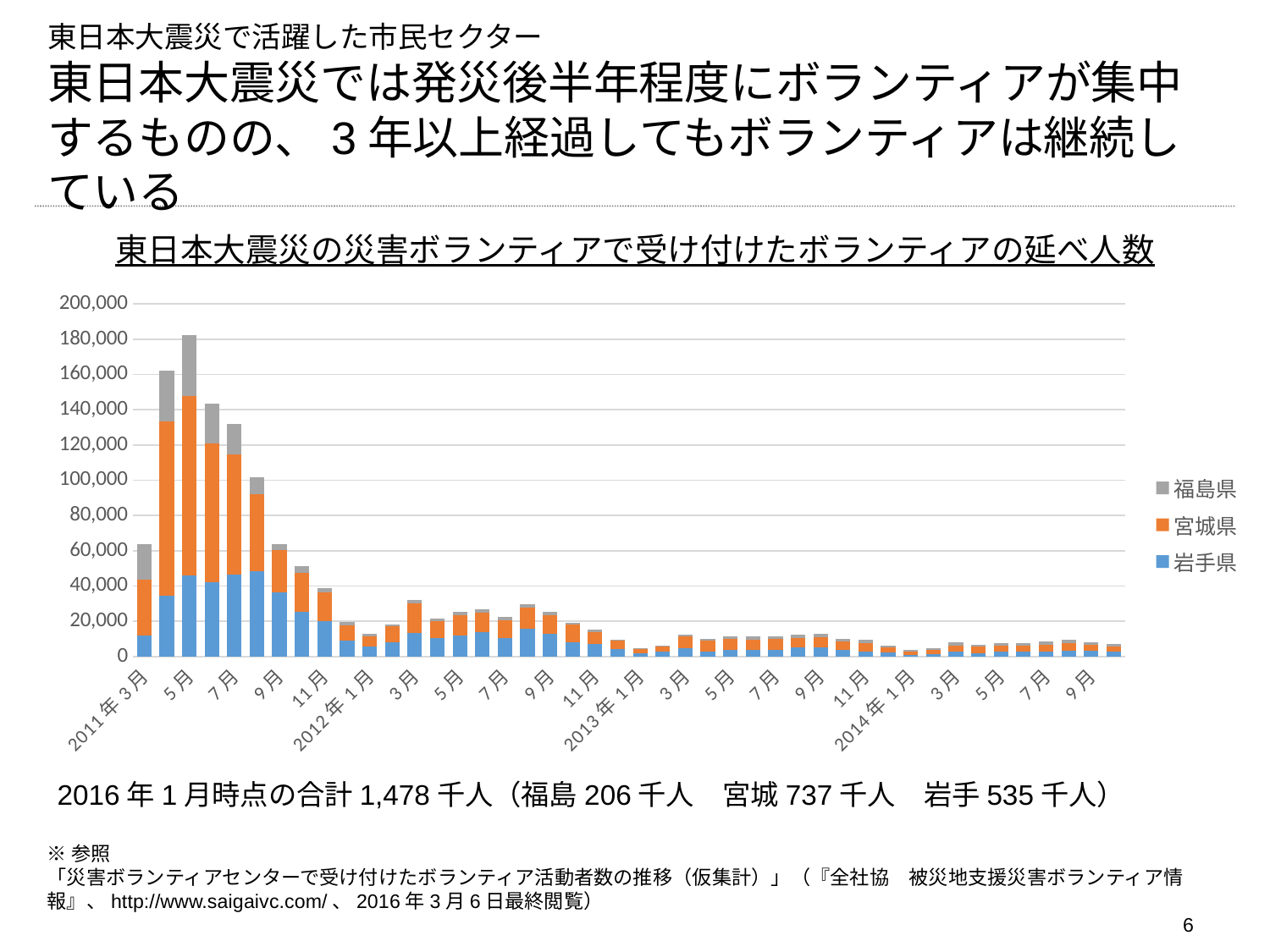

# 東日本大震災で活躍した市民セクター 東日本大震災では発災後半年程度にボランティアが集中するものの、3年以上経過してもボランティアは継続している
東日本大震災の災害ボランティアで受け付けたボランティアの延べ人数

### Chart

| Category | 岩手県 | 宮城県 | 福島県 |
|---|---|---|---|
| 2011年3月 | 12100.0 | 31400.0 | 20400.0 |
| 4月 | 34700.0 | 98500.0 | 29000.0 |
| 5月 | 46000.0 | 102000.0 | 34400.0 |
| 6月 | 42200.0 | 78800.0 | 22500.0 |
| 7月 | 46400.0 | 68500.0 | 16800.0 |
| 8月 | 48200.0 | 44100.0 | 9200.0 |
| 9月 | 36400.0 | 23900.0 | 3400.0 |
| 10月 | 25500.0 | 21900.0 | 4000.0 |
| 11月 | 19900.0 | 16400.0 | 2300.0 |
| 12月 | 9100.0 | 8500.0 | 1900.0 |
| 2012年1月 | 5600.0 | 6000.0 | 1200.0 |
| 2月 | 7900.0 | 9100.0 | 1300.0 |
| 3月 | 13500.0 | 16700.0 | 1900.0 |
| 4月 | 10400.0 | 9900.0 | 1300.0 |
| 5月 | 11900.0 | 11600.0 | 1700.0 |
| 6月 | 13700.0 | 11200.0 | 1700.0 |
| 7月 | 10500.0 | 10300.0 | 1500.0 |
| 8月 | 15900.0 | 11700.0 | 2100.0 |
| 9月 | 12900.0 | 10600.0 | 1700.0 |
| 10月 | 8200.0 | 9800.0 | 1000.0 |
| 11月 | 6900.0 | 7100.0 | 1300.0 |
| 12月 | 4300.0 | 4700.0 | 700.0 |
| 2013年1月 | 1700.0 | 2600.0 | 400.0 |
| 2月 | 2800.0 | 2900.0 | 700.0 |
| 3月 | 4700.0 | 6700.0 | 1200.0 |
| 4月 | 3000.0 | 6200.0 | 600.0 |
| 5月 | 3700.0 | 6100.0 | 1400.0 |
| 6月 | 3700.0 | 5700.0 | 2000.0 |
| 7月 | 3800.0 | 6100.0 | 1700.0 |
| 8月 | 5100.0 | 5300.0 | 1800.0 |
| 9月 | 5000.0 | 6000.0 | 1800.0 |
| 10月 | 3800.0 | 4700.0 | 1600.0 |
| 11月 | 2800.0 | 4800.0 | 1800.0 |
| 12月 | 2100.0 | 3100.0 | 1100.0 |
| 2014年1月 | 1100.0 | 1800.0 | 900.0 |
| 2月 | 1500.0 | 2400.0 | 700.0 |
| 3月 | 3000.0 | 3400.0 | 1500.0 |
| 4月 | 1900.0 | 3800.0 | 900.0 |
| 5月 | 3000.0 | 3300.0 | 1500.0 |
| 6月 | 2900.0 | 3500.0 | 1400.0 |
| 7月 | 3000.0 | 3800.0 | 1700.0 |
| 8月 | 3300.0 | 4500.0 | 1900.0 |
| 9月 | 3300.0 | 3300.0 | 1500.0 |
| 10月 | 2700.0 | 3000.0 | 1300.0 |
2016年1月時点の合計1,478千人（福島206千人　宮城737千人　岩手535千人）
※参照
「災害ボランティアセンターで受け付けたボランティア活動者数の推移（仮集計）」（『全社協　被災地支援災害ボランティア情報』、http://www.saigaivc.com/、2016年3月6日最終閲覧）
6